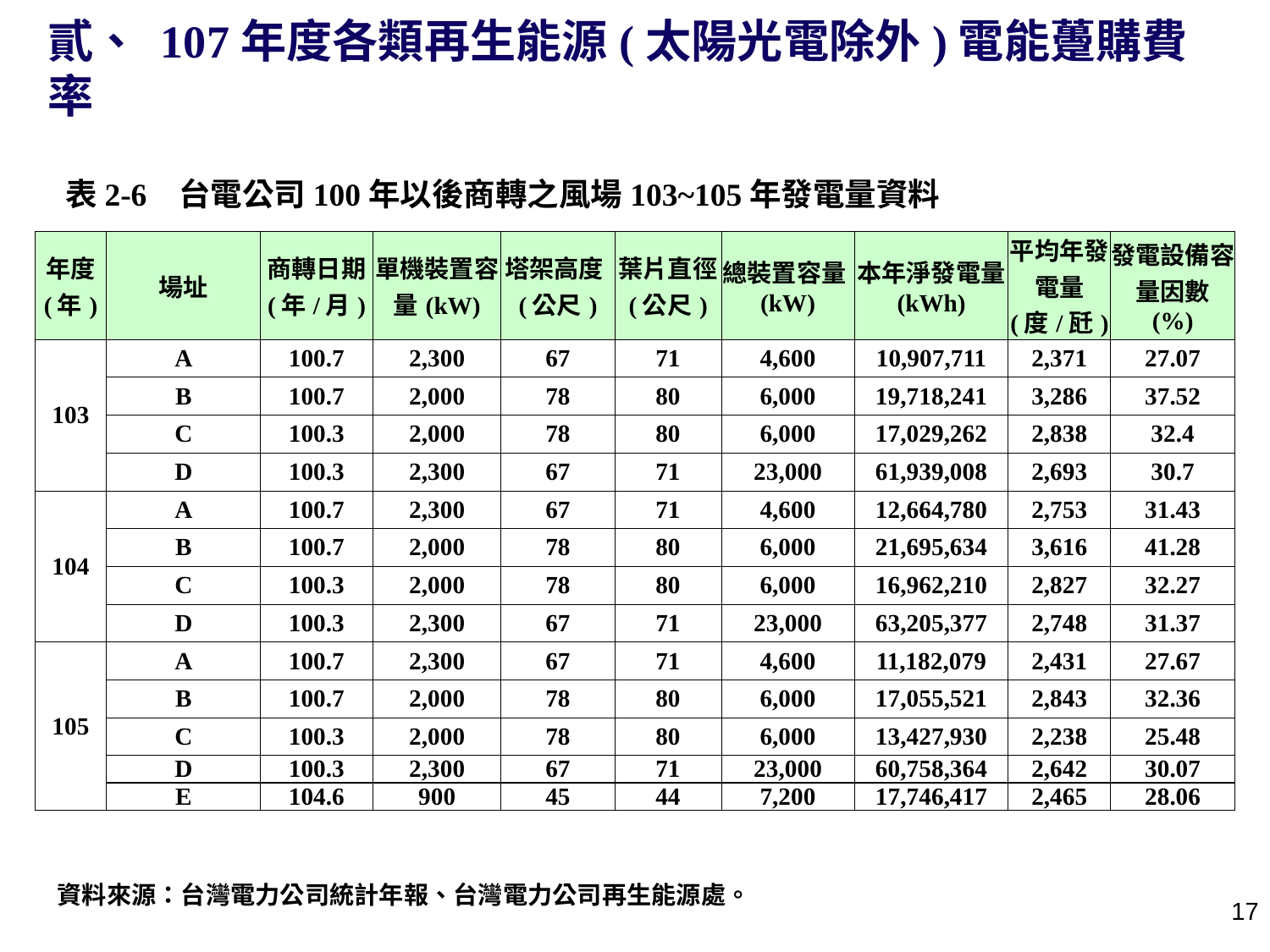

貳、 107年度各類再生能源(太陽光電除外)電能躉購費率
表2-6   台電公司100年以後商轉之風場103~105年發電量資料
| 年度 (年) | 場址 | 商轉日期 (年/月) | 單機裝置容量(kW) | 塔架高度(公尺) | 葉片直徑 (公尺) | 總裝置容量(kW) | 本年淨發電量 (kWh) | 平均年發電量 (度/瓩) | 發電設備容量因數 (%) |
| --- | --- | --- | --- | --- | --- | --- | --- | --- | --- |
| 103 | A | 100.7 | 2,300 | 67 | 71 | 4,600 | 10,907,711 | 2,371 | 27.07 |
|  | B | 100.7 | 2,000 | 78 | 80 | 6,000 | 19,718,241 | 3,286 | 37.52 |
|  | C | 100.3 | 2,000 | 78 | 80 | 6,000 | 17,029,262 | 2,838 | 32.4 |
|  | D | 100.3 | 2,300 | 67 | 71 | 23,000 | 61,939,008 | 2,693 | 30.7 |
| 104 | A | 100.7 | 2,300 | 67 | 71 | 4,600 | 12,664,780 | 2,753 | 31.43 |
|  | B | 100.7 | 2,000 | 78 | 80 | 6,000 | 21,695,634 | 3,616 | 41.28 |
|  | C | 100.3 | 2,000 | 78 | 80 | 6,000 | 16,962,210 | 2,827 | 32.27 |
|  | D | 100.3 | 2,300 | 67 | 71 | 23,000 | 63,205,377 | 2,748 | 31.37 |
| 105 | A | 100.7 | 2,300 | 67 | 71 | 4,600 | 11,182,079 | 2,431 | 27.67 |
|  | B | 100.7 | 2,000 | 78 | 80 | 6,000 | 17,055,521 | 2,843 | 32.36 |
|  | C | 100.3 | 2,000 | 78 | 80 | 6,000 | 13,427,930 | 2,238 | 25.48 |
|  | D | 100.3 | 2,300 | 67 | 71 | 23,000 | 60,758,364 | 2,642 | 30.07 |
|  | E | 104.6 | 900 | 45 | 44 | 7,200 | 17,746,417 | 2,465 | 28.06 |
資料來源：台灣電力公司統計年報、台灣電力公司再生能源處。
17